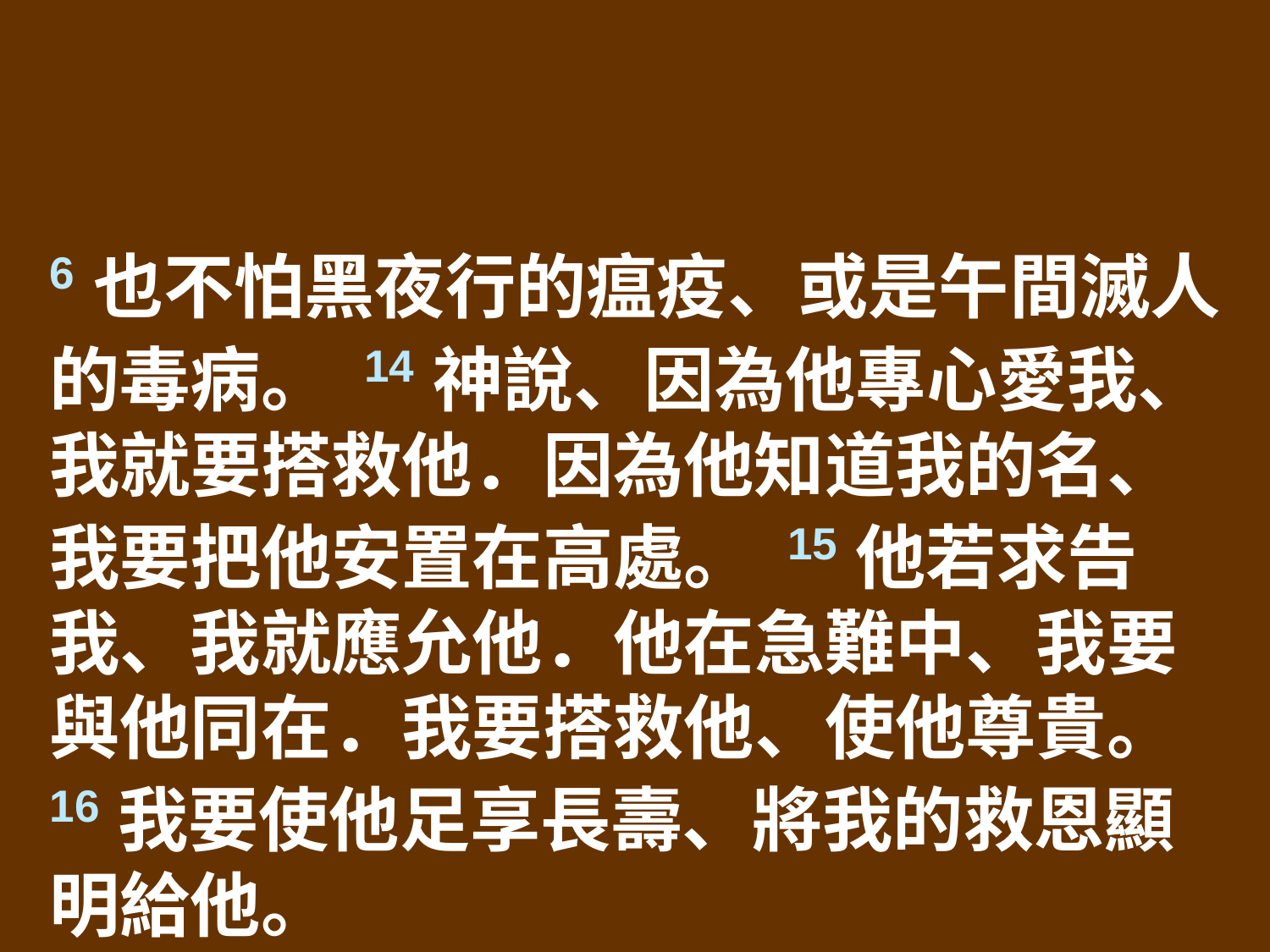

6也不怕黑夜行的瘟疫、或是午間滅人的毒病。 14神說、因為他專心愛我、我就要搭救他．因為他知道我的名、我要把他安置在高處。 15他若求告我、我就應允他．他在急難中、我要與他同在．我要搭救他、使他尊貴。 16我要使他足享長壽、將我的救恩顯明給他。